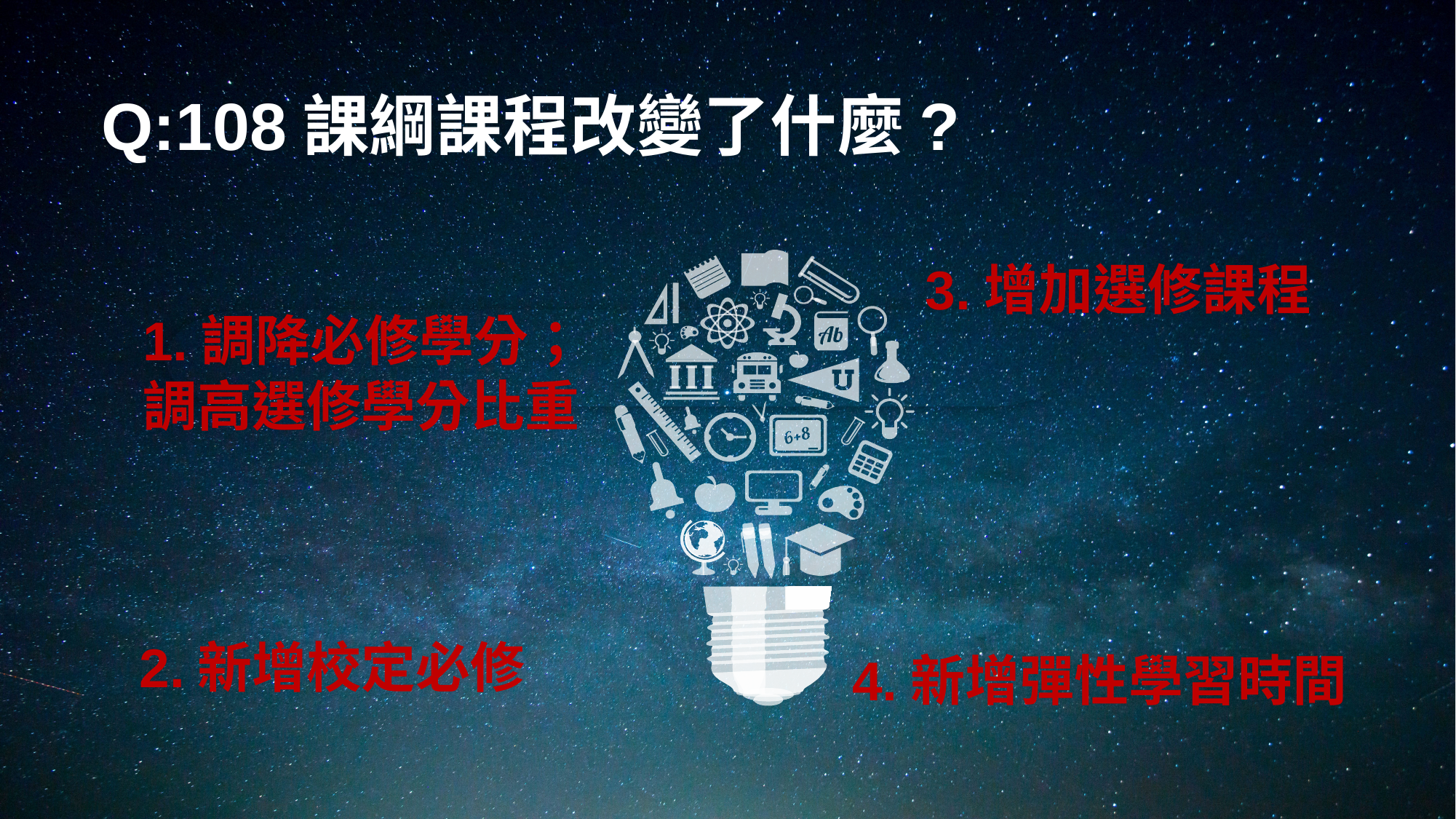

# Q:108課綱課程改變了什麼?

3.增加選修課程

1.調降必修學分；
調高選修學分比重

2.新增校定必修
4.新增彈性學習時間